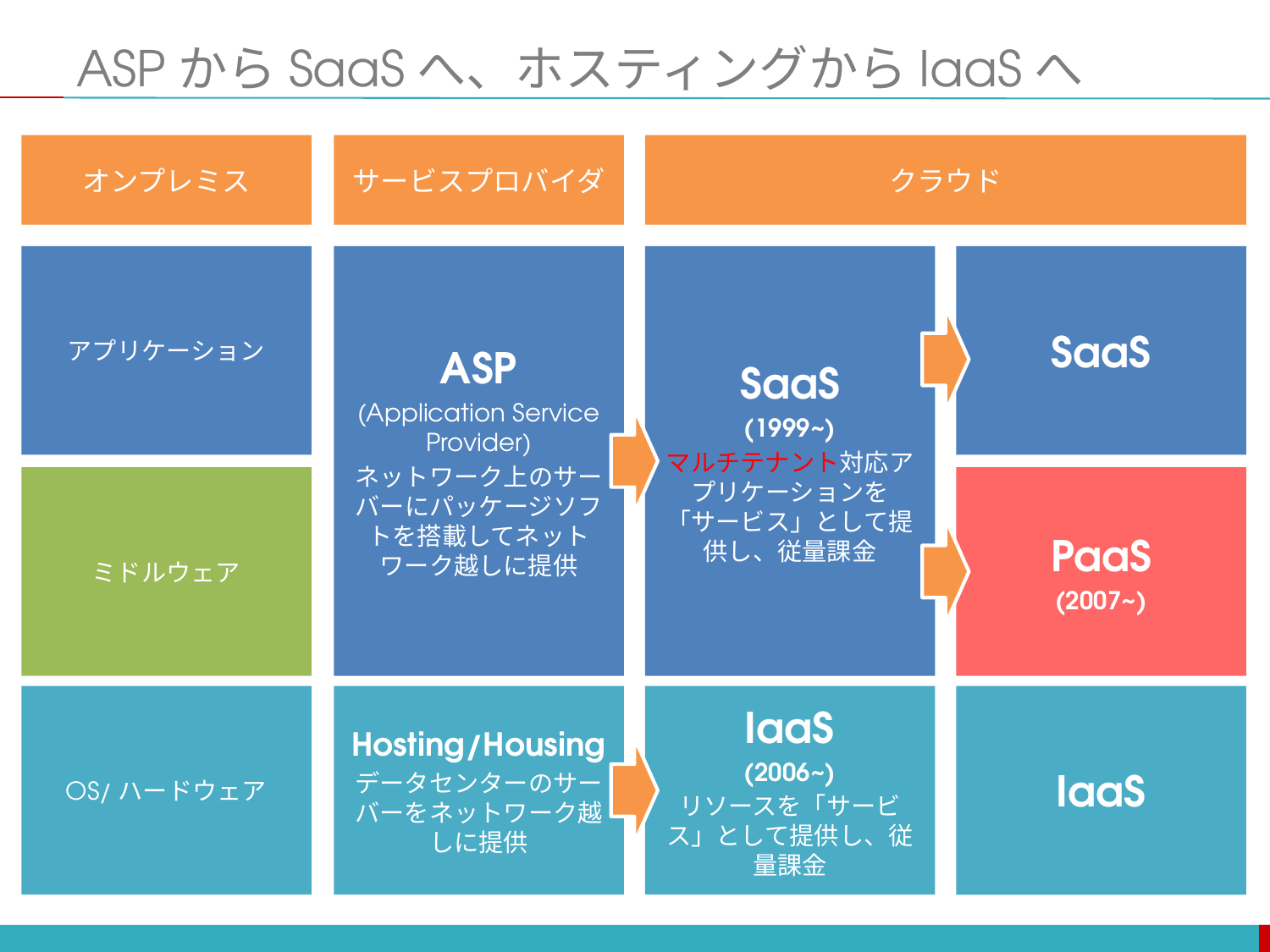

# ASPからSaaSへ、ホスティングからIaaSへ
オンプレミス
サービスプロバイダ
クラウド
ASP
(Application Service Provider)
ネットワーク上のサーバーにパッケージソフトを搭載してネットワーク越しに提供
SaaS
(1999~)
マルチテナント対応アプリケーションを「サービス」として提供し、従量課金
アプリケーション
SaaS

ミドルウェア
PaaS
(2007~)

OS/ハードウェア
Hosting/Housing
データセンターのサーバーをネットワーク越しに提供
IaaS
(2006~)
リソースを「サービス」として提供し、従量課金
IaaS